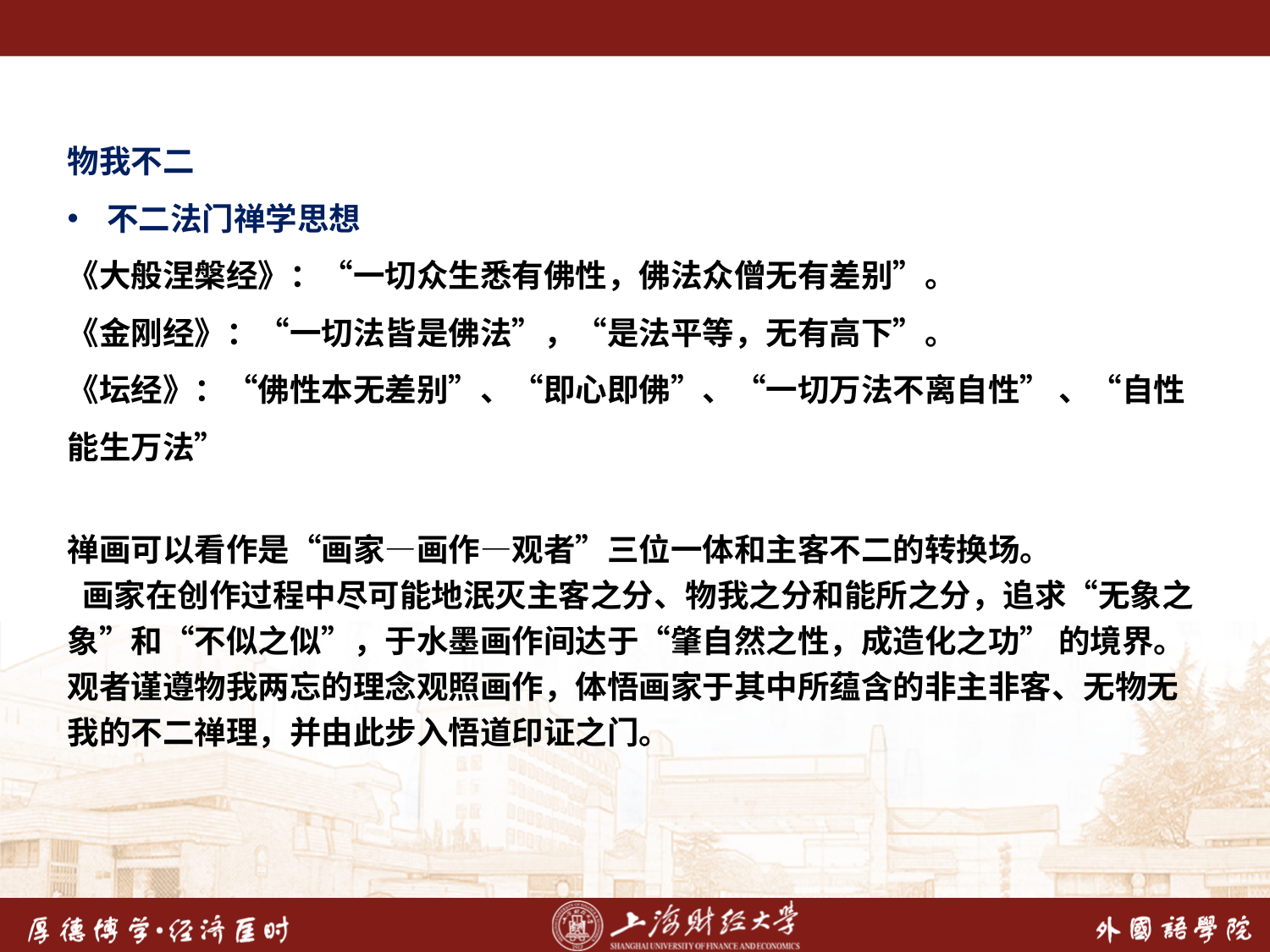

物我不二
不二法门禅学思想
《大般涅槃经》：“一切众生悉有佛性，佛法众僧无有差别”。
《金刚经》：“一切法皆是佛法”，“是法平等，无有高下”。
《坛经》：“佛性本无差别”、“即心即佛”、“一切万法不离自性” 、“自性能生万法”

禅画可以看作是“画家—画作—观者”三位一体和主客不二的转换场。
 画家在创作过程中尽可能地泯灭主客之分、物我之分和能所之分，追求“无象之
象”和“不似之似”，于水墨画作间达于“肇自然之性，成造化之功” 的境界。
观者谨遵物我两忘的理念观照画作，体悟画家于其中所蕴含的非主非客、无物无
我的不二禅理，并由此步入悟道印证之门。